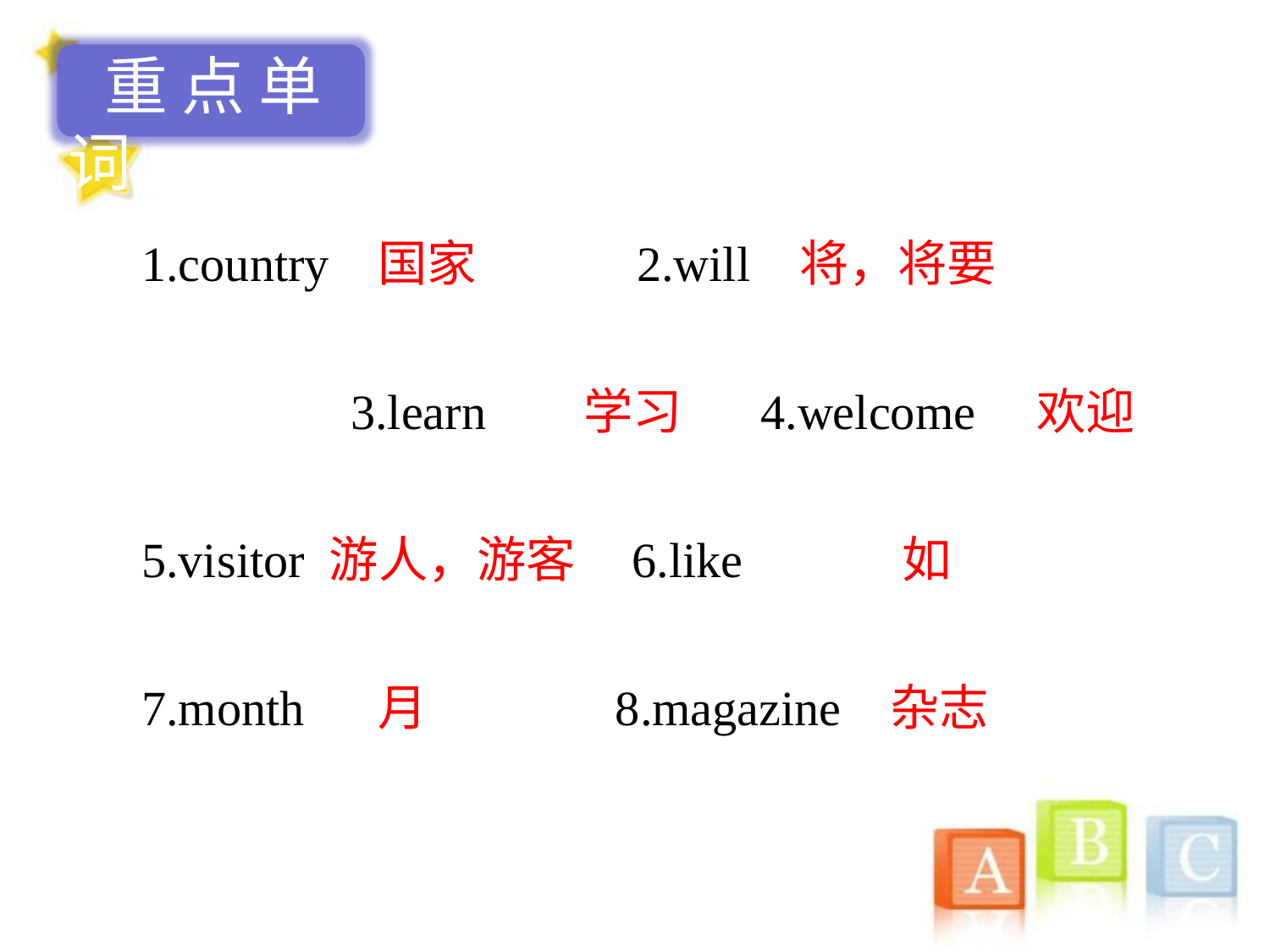

重点单词

1.country   国家　　　2.will   将，将要　　　　　　　3.learn       学习      4.welcome    欢迎  5.visitor 游人，游客    6.like            如
7.month     月                8.magazine   杂志